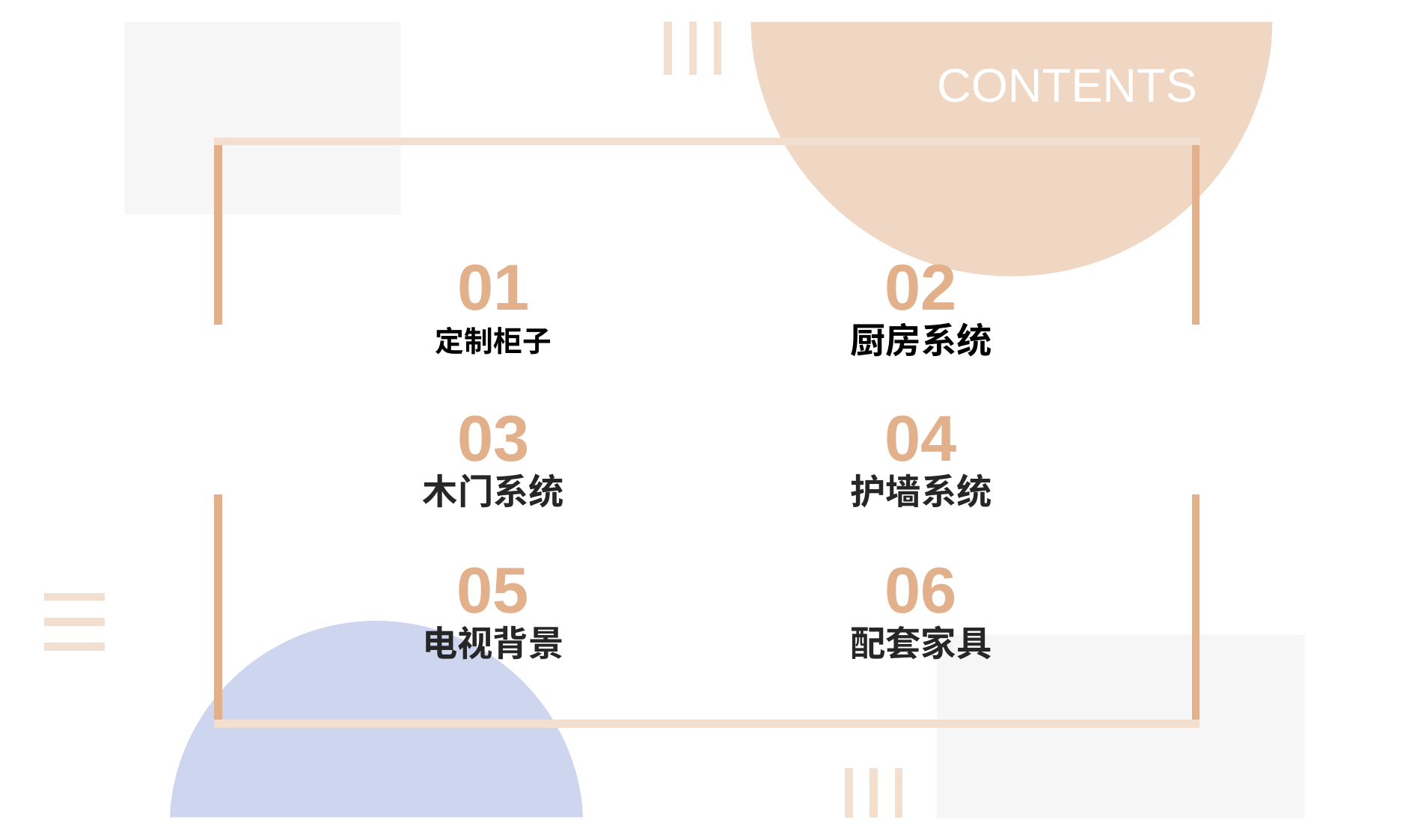

CONTENTS
01
02
定制柜子
厨房系统
03
04
木门系统
护墙系统
05
06
电视背景
配套家具